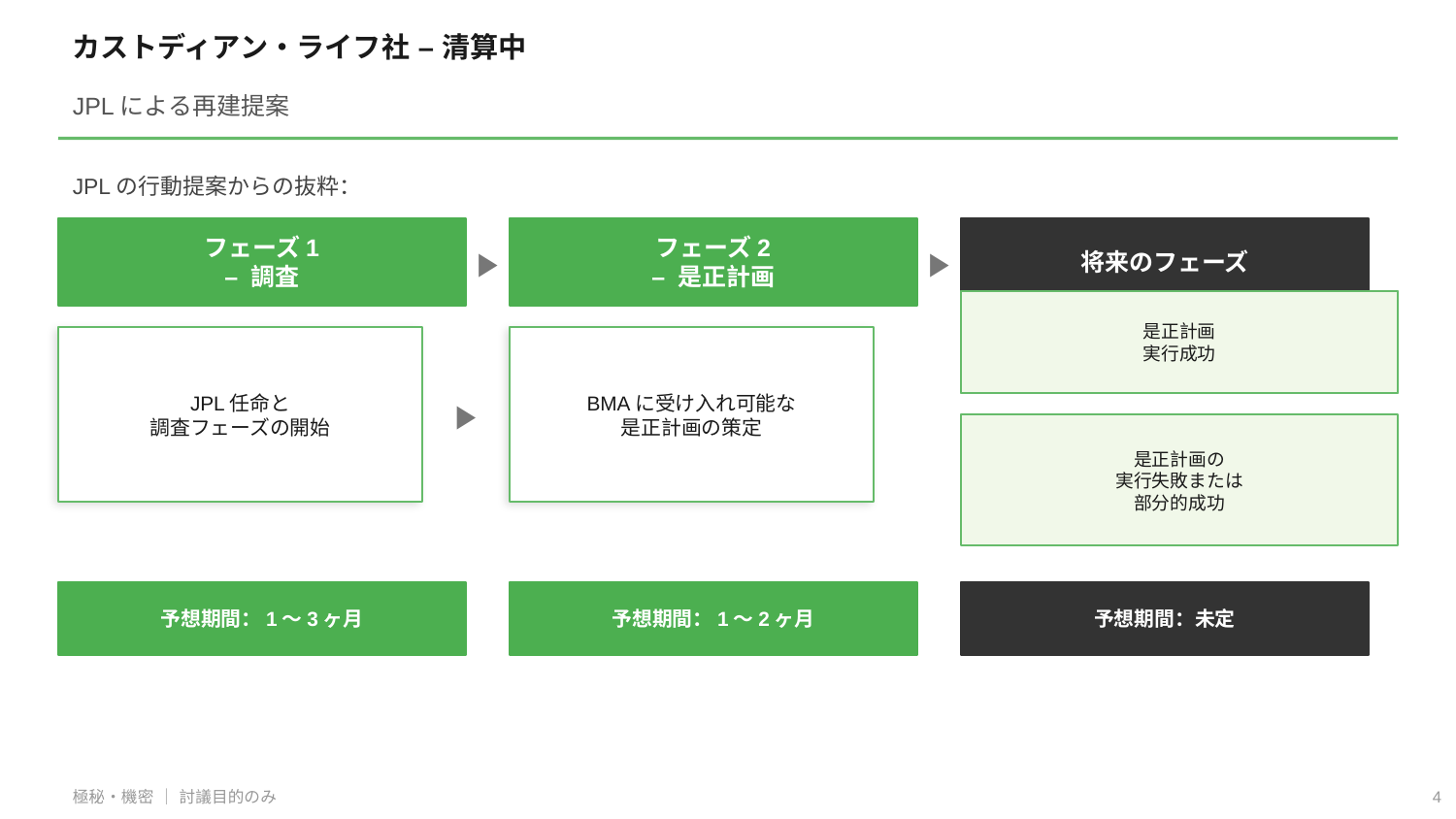

カストディアン・ライフ社 – 清算中
JPLによる再建提案

JPLの行動提案からの抜粋：

フェーズ1
– 調査

フェーズ2
– 是正計画

将来のフェーズ
▶
▶

是正計画
実行成功

是正計画
実行成功

JPL任命と
調査フェーズの開始
BMAに受け入れ可能な
是正計画の策定
▶

是正計画の
実行失敗または
部分的成功

予想期間：1〜3ヶ月

予想期間：1〜2ヶ月

予想期間：未定
極秘・機密 ｜ 討議目的のみ
4